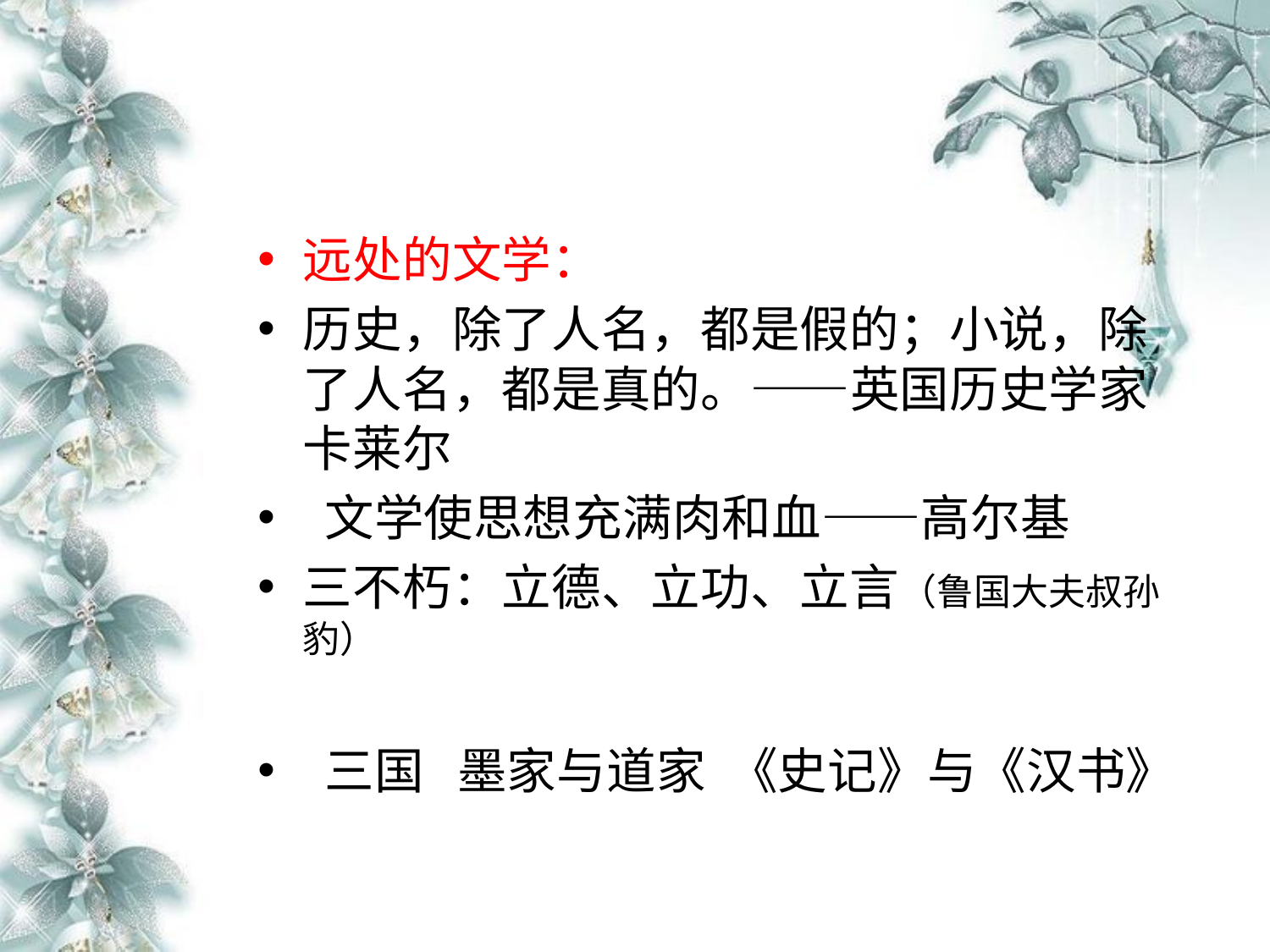

#
远处的文学：
历史，除了人名，都是假的；小说，除了人名，都是真的。——英国历史学家卡莱尔
 文学使思想充满肉和血——高尔基
三不朽：立德、立功、立言（鲁国大夫叔孙豹）

 三国   墨家与道家  《史记》与《汉书》